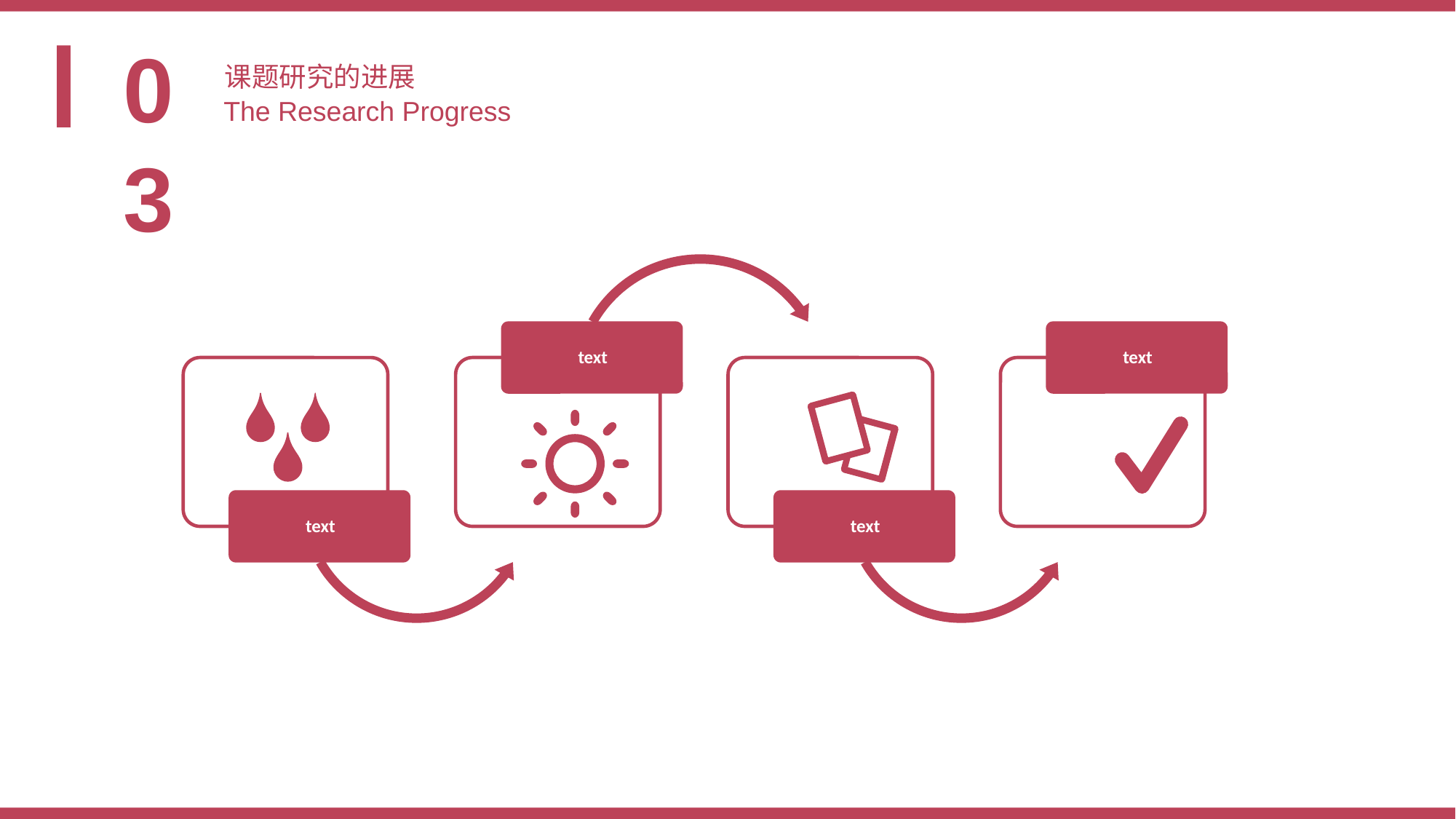

课题研究的进展
03

The Research Progress
text
text
text
text